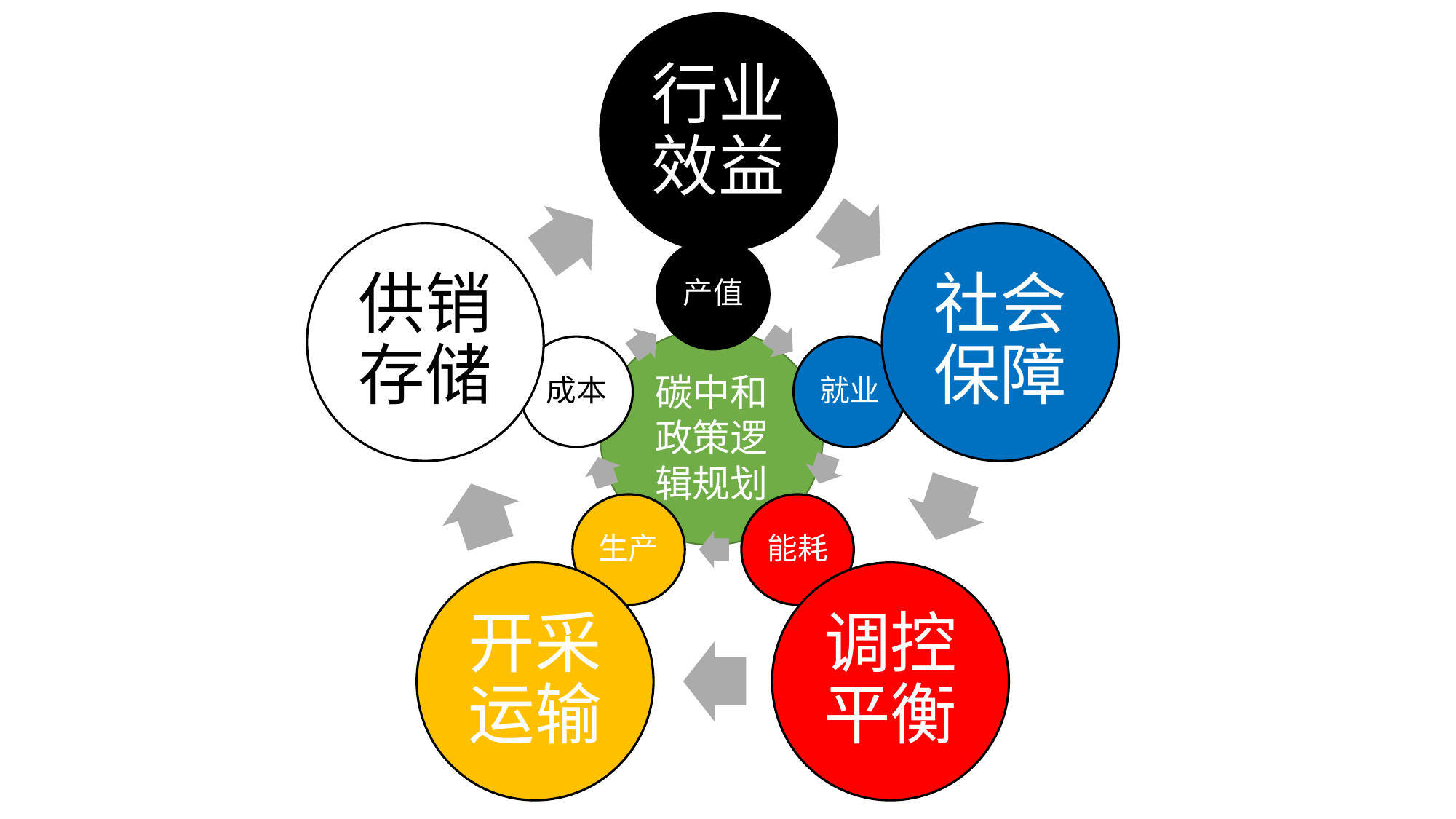

行业效益

供销存储
社会保障

开采运输
调控平衡

产值

成本
就业

生产
能耗

碳中和政策逻辑规划